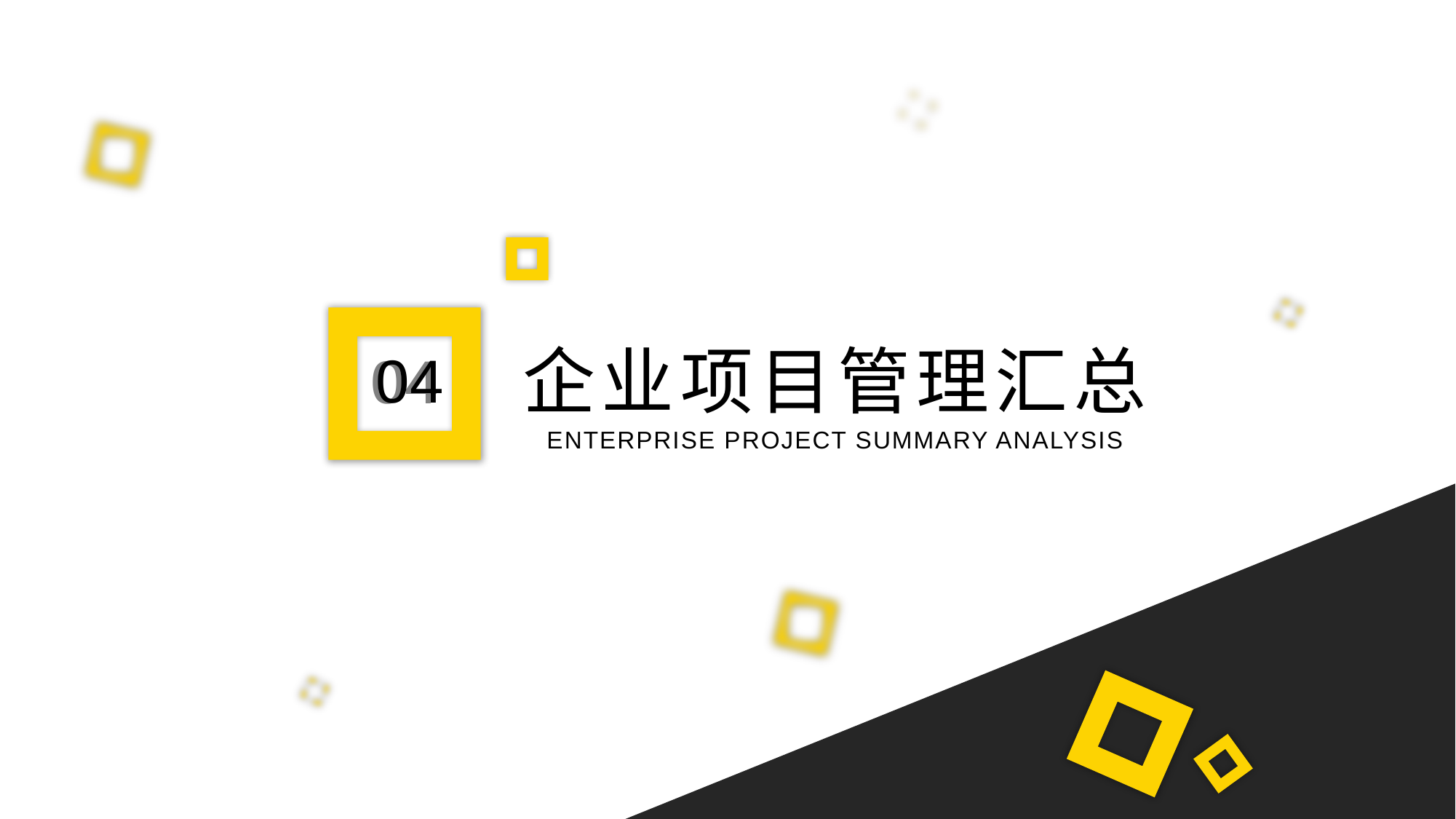

04
04
企业项目管理汇总
ENTERPRISE PROJECT SUMMARY ANALYSIS